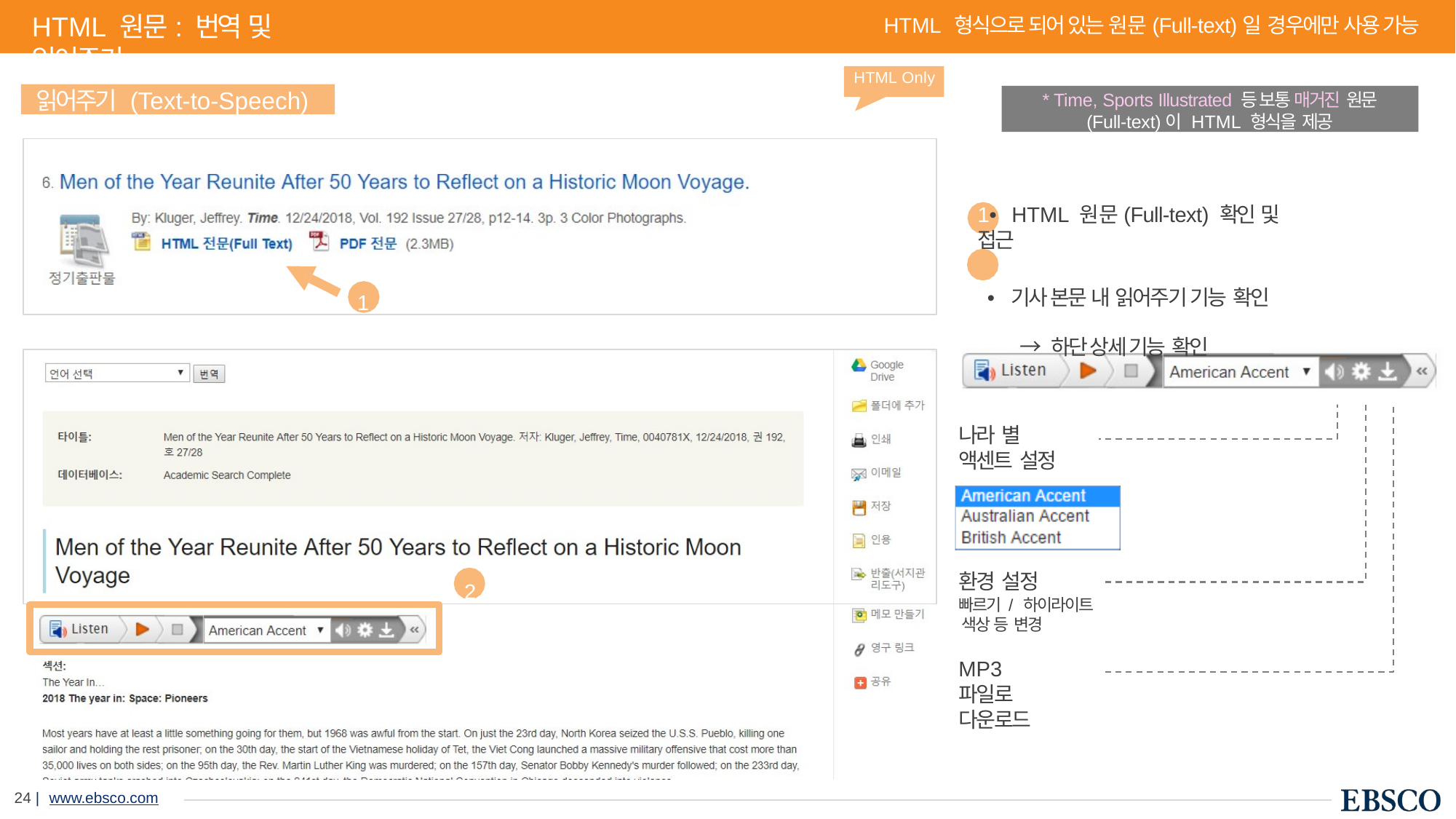

# HTML 원문: 번역 및 읽어주기
HTML 형식으로 되어 있는 원문(Full-text)일 경우에만 사용 가능
HTML Only

읽어주기 (Text-to-Speech)
* Time, Sports Illustrated 등 보통 매거진 원문
(Full-text)이 HTML 형식을 제공

1

1•	HTML 원문(Full-text) 확인 및 접근
2•	기사 본문 내 읽어주기 기능 확인
→ 하단 상세 기능 확인

2

나라 별
액센트 설정

환경 설정
빠르기 / 하이라이트  색상 등 변경
MP3 파일로  다운로드

24 | www.ebsco.com